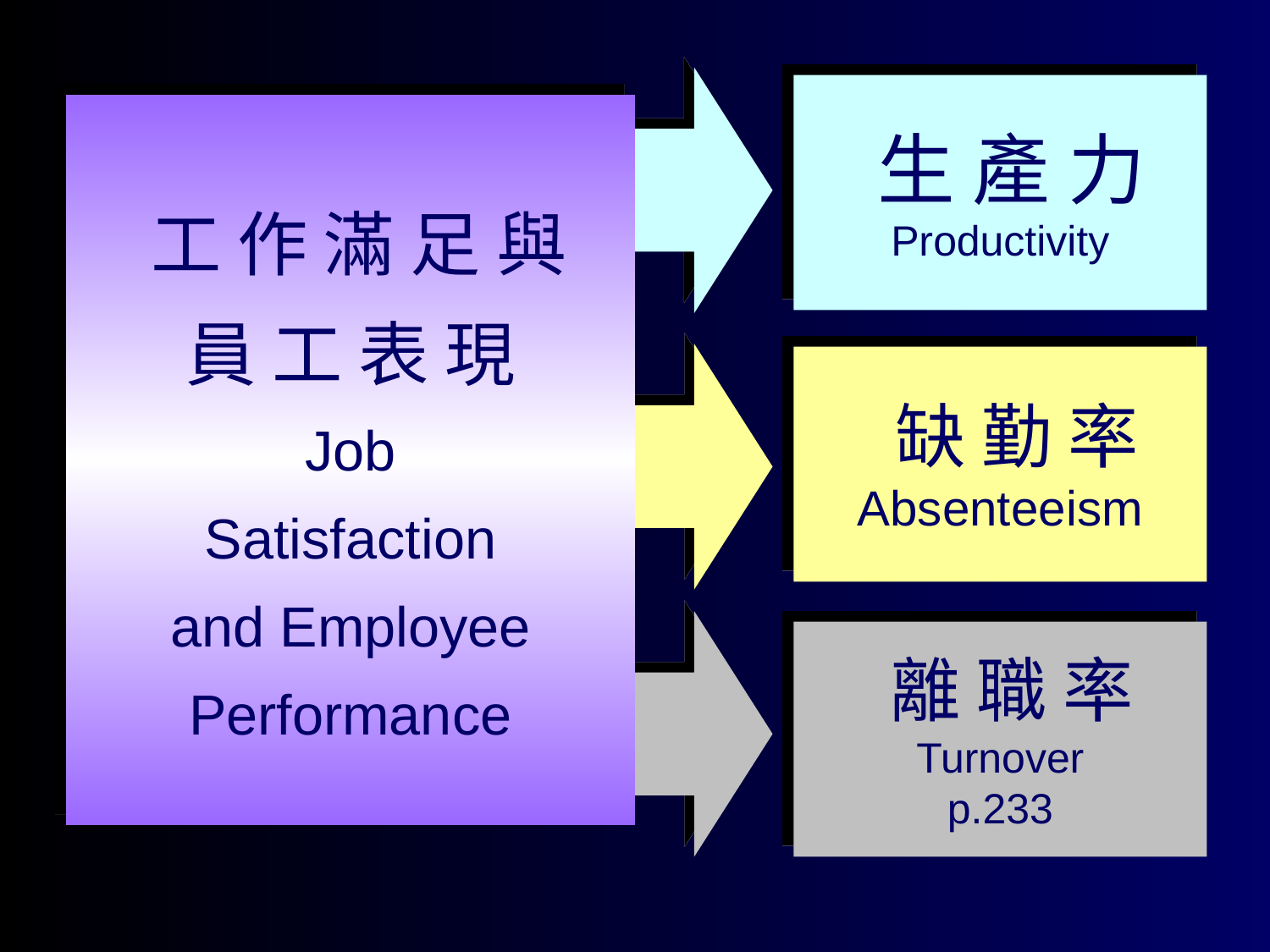

生 產 力
Productivity
 工 作 滿 足 與
員 工 表 現
Job
Satisfaction
and Employee
Performance

  缺 勤 率
Absenteeism
工 作 滿 足 與
員 工 表 現

 離 職 率
Turnover
p.233